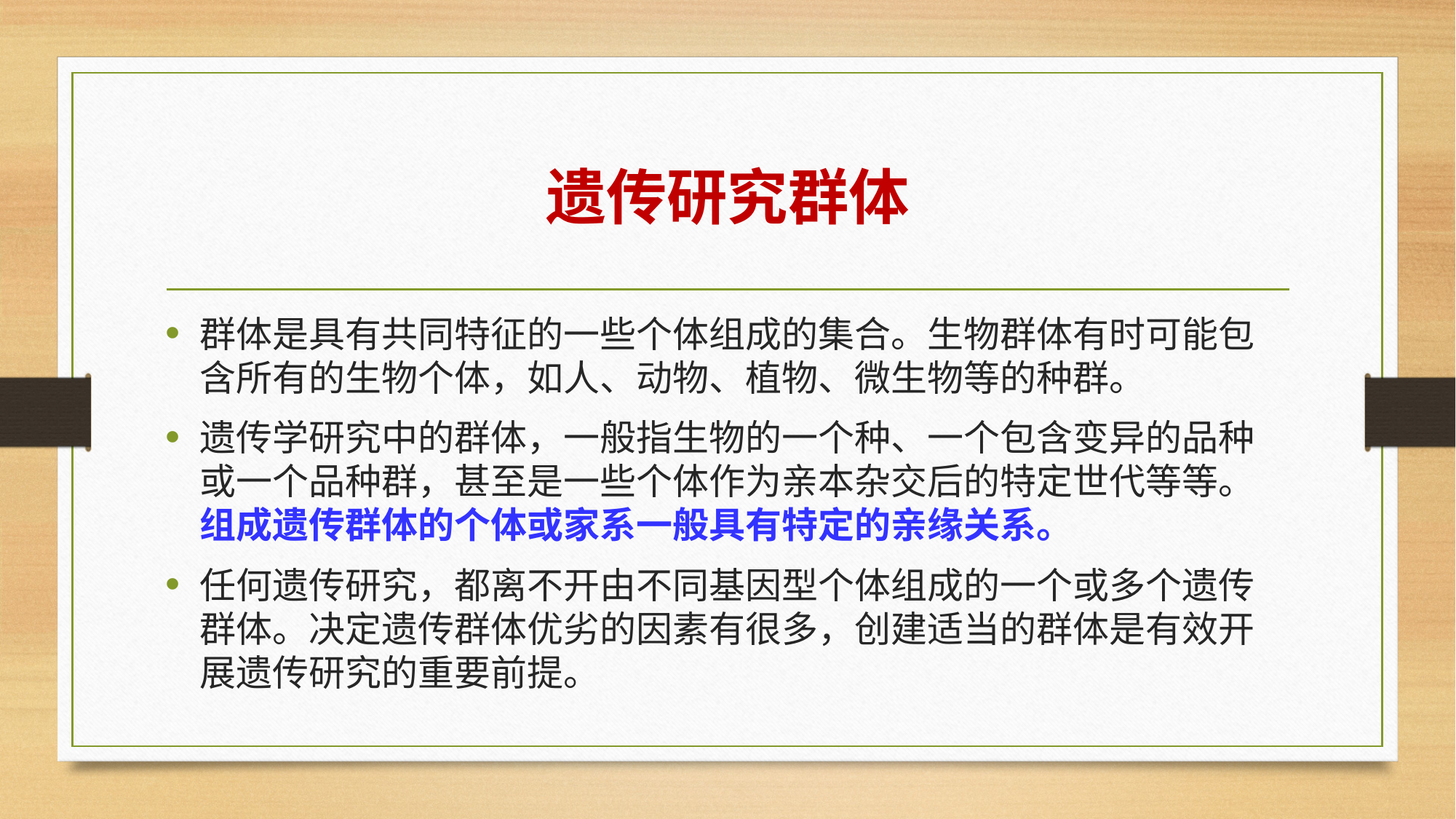

# 遗传研究群体
群体是具有共同特征的一些个体组成的集合。生物群体有时可能包含所有的生物个体，如人、动物、植物、微生物等的种群。
遗传学研究中的群体，一般指生物的一个种、一个包含变异的品种或一个品种群，甚至是一些个体作为亲本杂交后的特定世代等等。组成遗传群体的个体或家系一般具有特定的亲缘关系。
任何遗传研究，都离不开由不同基因型个体组成的一个或多个遗传群体。决定遗传群体优劣的因素有很多，创建适当的群体是有效开展遗传研究的重要前提。